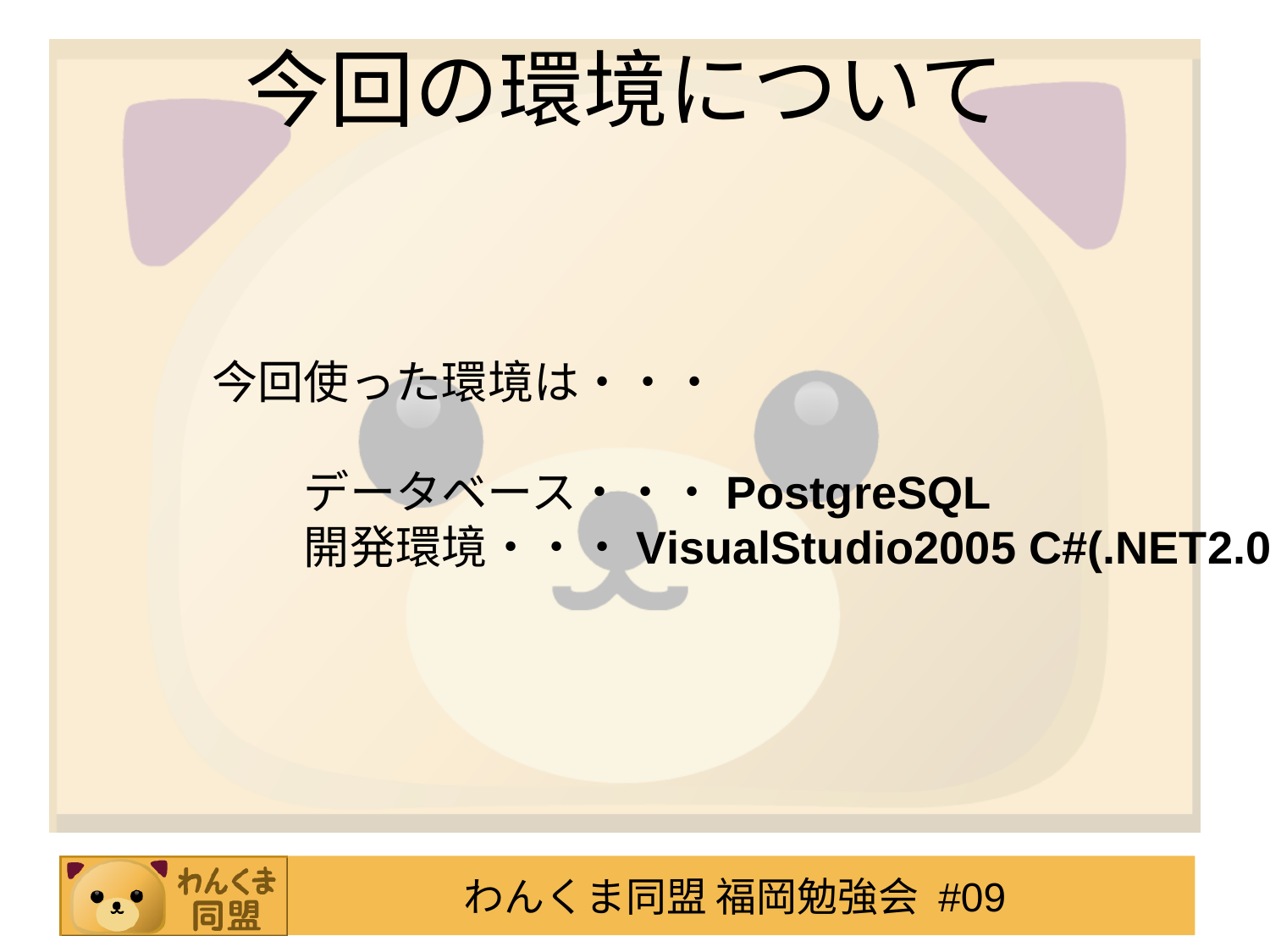

# 今回の環境について
今回使った環境は・・・

　　データベース・・・PostgreSQL
　　開発環境・・・VisualStudio2005 C#(.NET2.0)